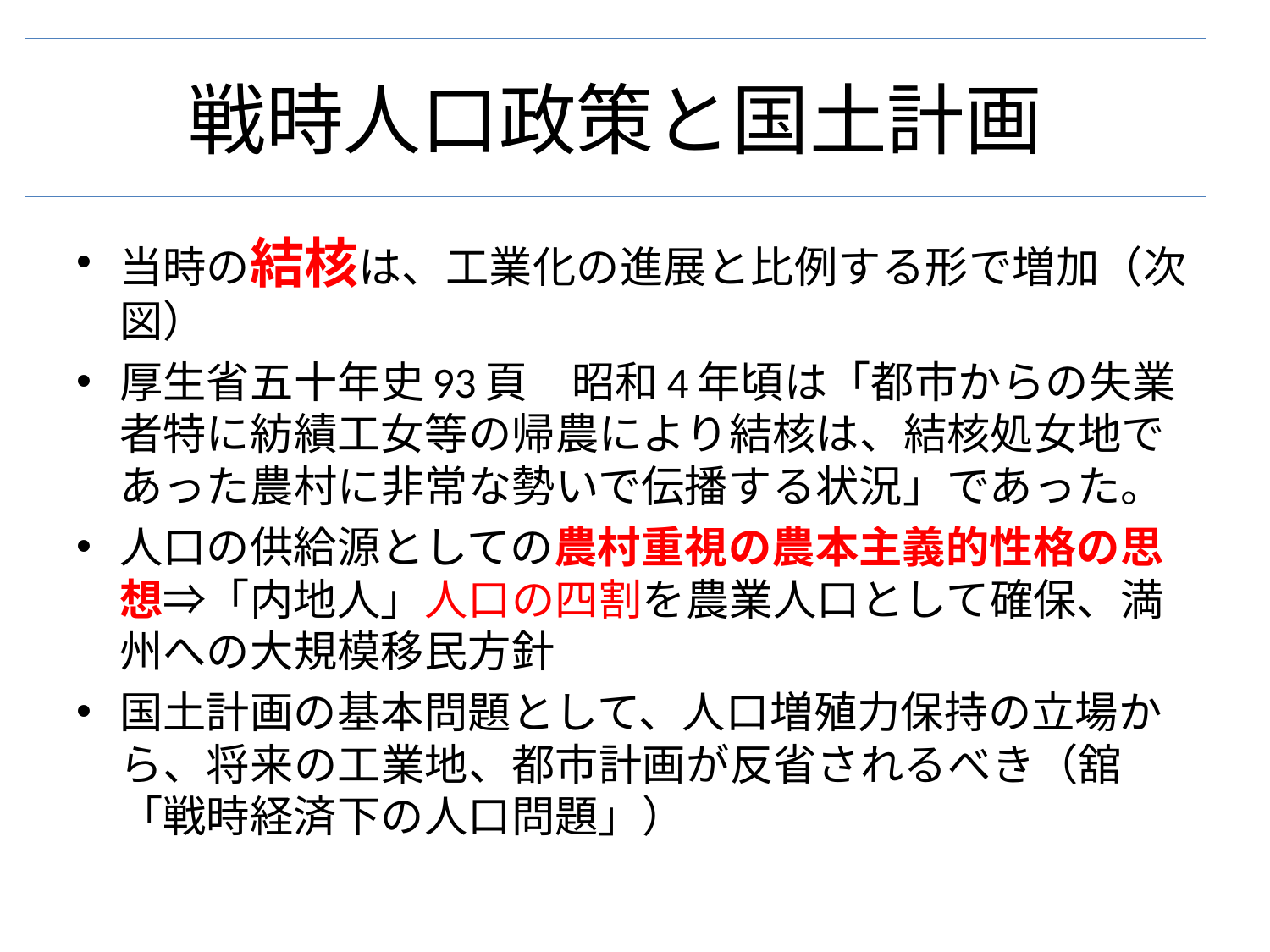

# 戦時人口政策と国土計画
当時の結核は、工業化の進展と比例する形で増加（次図）
厚生省五十年史93頁　昭和4年頃は「都市からの失業者特に紡績工女等の帰農により結核は、結核処女地であった農村に非常な勢いで伝播する状況」であった。
人口の供給源としての農村重視の農本主義的性格の思想⇒「内地人」人口の四割を農業人口として確保、満州への大規模移民方針
国土計画の基本問題として、人口増殖力保持の立場から、将来の工業地、都市計画が反省されるべき（舘「戦時経済下の人口問題」）